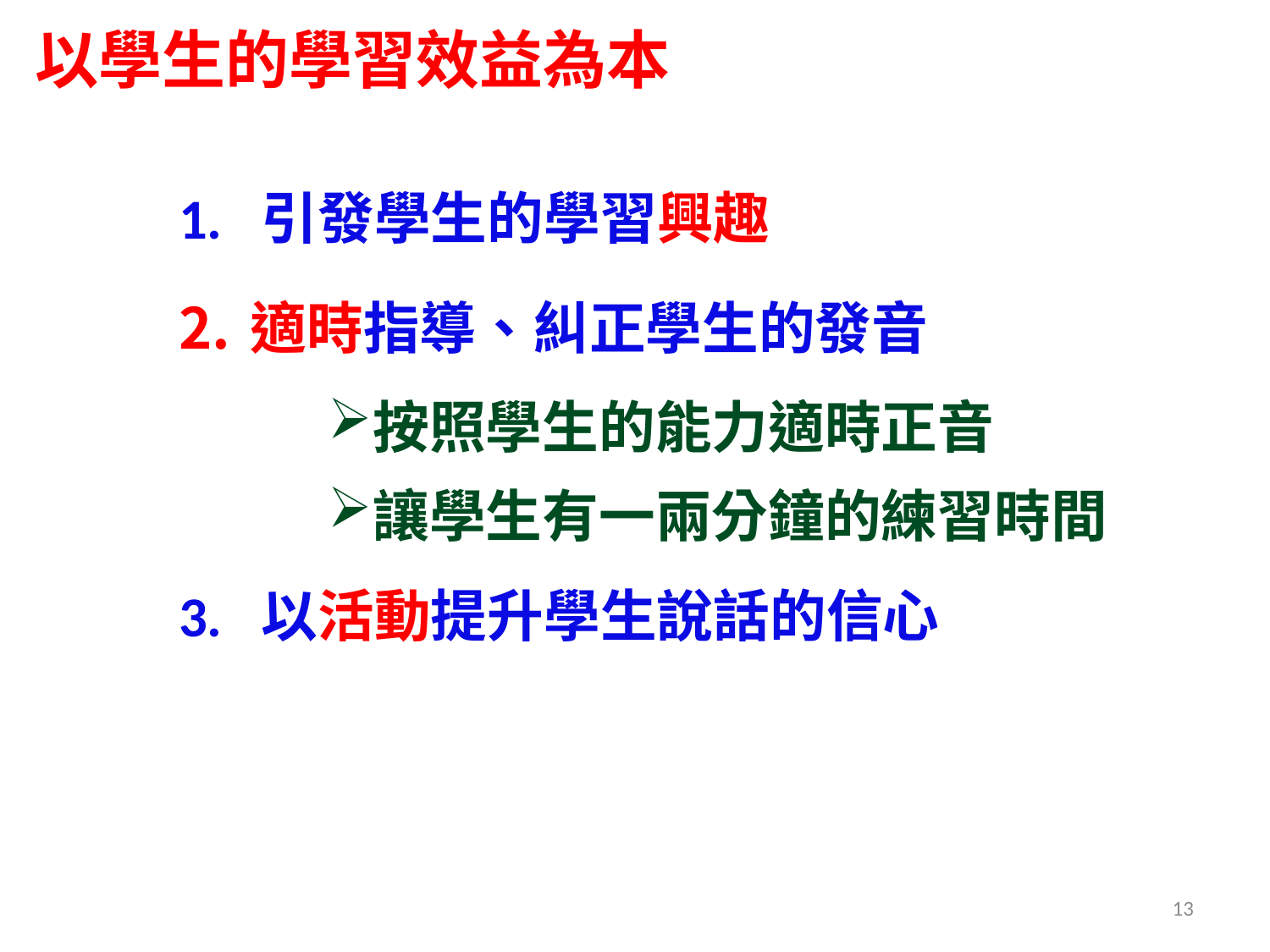

以學生的學習效益為本
1.  引發學生的學習興趣
適時指導、糾正學生的發音
按照學生的能力適時正音
讓學生有一兩分鐘的練習時間
3.  以活動提升學生說話的信心
13